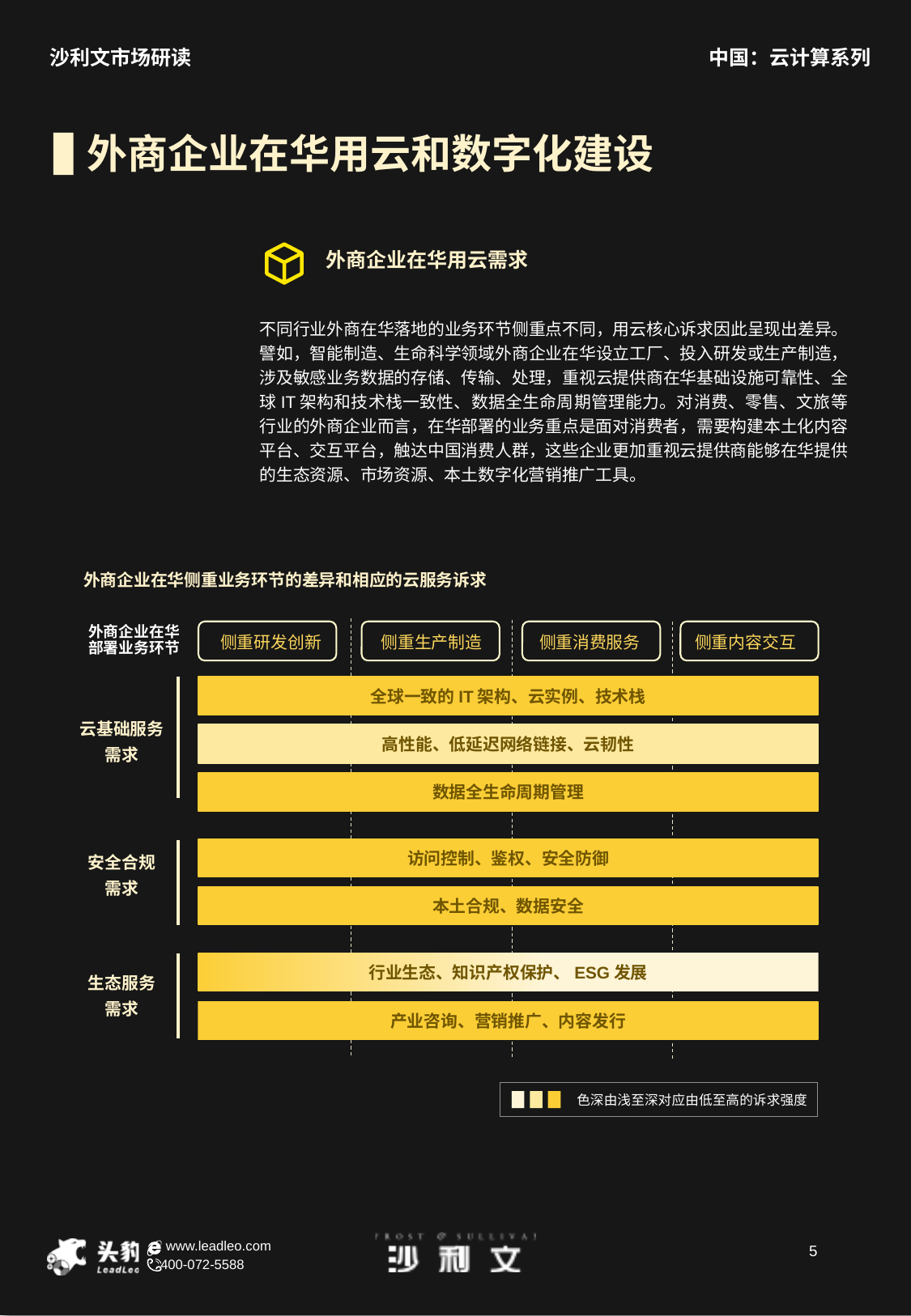

2. 探讨外商企业在数据存储、处理和传输方面的需求 link
外商企业需要处理大量的数据，包括客户数据、财务数据、供应链数据等。这些数据需要安全地存储、处理和传输。因此，云服务提供商需要具备强大的数据存储和处理能力，以及安全可靠的数据传输机制。
2. 分析不同云服务类型的特点和适用场景
IaaS 适用于需要灵活配置基础设施资源的企业，如互联网公司、科技企业等。PaaS 适用于需要快速开发和部署应用程序的企业，如软件开发公司、金融机构等。SaaS 适用于需要使用特定应用软件的企业，如中小企业、创业公司等。
1. 数据安全和隐私保护
数据安全和隐私保护是外商企业选择云服务时最重要的考虑因素之一。云服务提供商需要具备严格的数据安全措施，如数据加密、访问控制、身份验证等，以确保外商企业的数据安全。
2. 法规合规要求
外商企业需要遵守不同国家和地区的法规合规要求，如数据隐私法规、数据存储法规等。云服务提供商需要了解这些法规合规要求，并提供相应的解决方案，以确保外商企业的合规运营。
3. 全球网络覆盖和性能
外商企业需要在全球范围内开展业务，因此云服务提供商需要具备全球网络覆盖和高性能的服务。云服务提供商需要在不同国家和地区建立数据中心，以提供低延迟、高带宽的连接。
4. 成本效益
成本效益是外商企业选择云服务时需要考虑的重要因素之一。云服务提供商需要提供透明的价格体系和灵活的计费方式，以帮助外商企业降低成本。
5. 技术支持和服务质量
技术支持和服务质量是外商企业选择云服务时需要考虑的重要因素之一。云服务提供商需要提供 24/7 的技术支持和优质的服务，以确保外商企业的业务运营不受影响。
外商企业在华用云和数字化建设

外商企业在华用云需求

不同行业外商在华落地的业务环节侧重点不同，用云核心诉求因此呈现出差异。譬如，智能制造、生命科学领域外商企业在华设立工厂、投入研发或生产制造，涉及敏感业务数据的存储、传输、处理，重视云提供商在华基础设施可靠性、全球IT架构和技术栈一致性、数据全生命周期管理能力。对消费、零售、文旅等行业的外商企业而言，在华部署的业务重点是面对消费者，需要构建本土化内容平台、交互平台，触达中国消费人群，这些企业更加重视云提供商能够在华提供的生态资源、市场资源、本土数字化营销推广工具。
对于这些外商企业国内的CTO而言，在推荐阿里云作为企业全球云平台的选择时，他们需要强有力的理由来说服位于总部的决策者：Why Alibaba Cloud？这些理由必须基于产品功能的匹配度、解决方案的实用性以及能否为企业带来实质性的业务价值并获得长远的业务成功。
高并发、大规模、弹性能力这些词汇并不是在跟这些客户交流中能够高频率听到的，反而是访问控制、鉴权、合规、自动化等等。基于安全合规、高效敏捷、成本优化、稳定可靠等云治理方面的需求，外商企业在前期从0到1建设云平台时，愿意投入更长的时间、更多的人力在一些多产品集成和最佳实践的验证和实施上。
促进行业开放生态的构建：第二，我们构建了开放协作的技术社区（开放的生态），促进行业的转型和创新。我们在2021年9月份发布了汽车行业创新加速计划，首批联合了近20家汽车产业链的代表性企业，我们将为这些企业提供培训和技术输出，共同构建汽车行业的解决方案，为整个汽车行业的市场开拓及创新贡献力量。 link
外商企业在华侧重业务环节的差异和相应的云服务诉求
外商企业在华
部署业务环节

侧重研发创新

侧重生产制造

侧重消费服务

侧重内容交互
许多外商企业客户在正式迁移至阿里云之前，会投入大量时间进行详尽的架构设计，包括顶层设计（HLD）和详细设计（LLD）。这包括选择适合的区域和可用区（Region/AZ）、网络架构设计、安全架构设计、可靠性设计、容灾设计、身份鉴权设计等等。曾经有一位客户的IT总监说过一段话：“我们之所以与阿里云团队进行如此深入的技术交流和POC，不是因为对阿里云技术没有信心，而是云架构的设计就如同大楼的地基和框架，一旦搭建好将难以更改。我们必须确保架构设计能够适应我们的业务场景，从而更好地服务于业务团队。”
全球一致的IT架构、云实例、技术栈
云基础服务
需求
高性能、低延迟网络链接、云韧性
数据全生命周期管理
许多外商企业对中国业务发展的确有独特的需求，因为外商企业要在全球范围进行数字化转型。外商企业在全球的项目需要在中国落地，同时在中国的数字化创新也在引领全球，所以他们很多在本地形成的服务和创新产品，可以推广到全球其他区域，这就需要它在某种程度上让中国和全球其他区域的IT架构保持一致。 link
安全合规
需求
访问控制、鉴权、安全防御
本土合规、数据安全
行业生态、知识产权保护、ESG发展
生态服务
需求
产业咨询、营销推广、内容发行

色深由浅至深对应由低至高的诉求强度